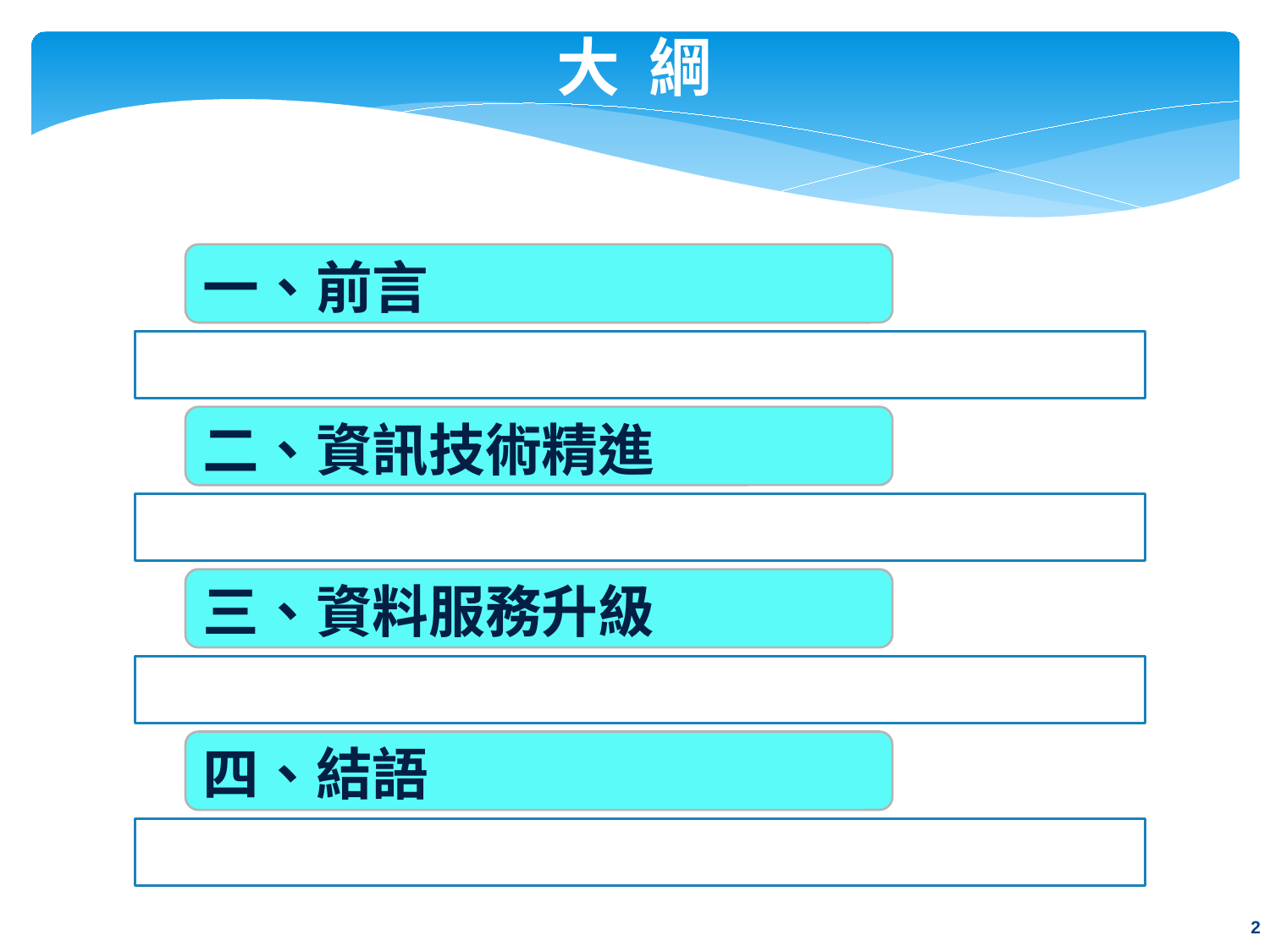

大  綱
一、前言
二、資訊技術精進
三、資料服務升級
四、結語

2